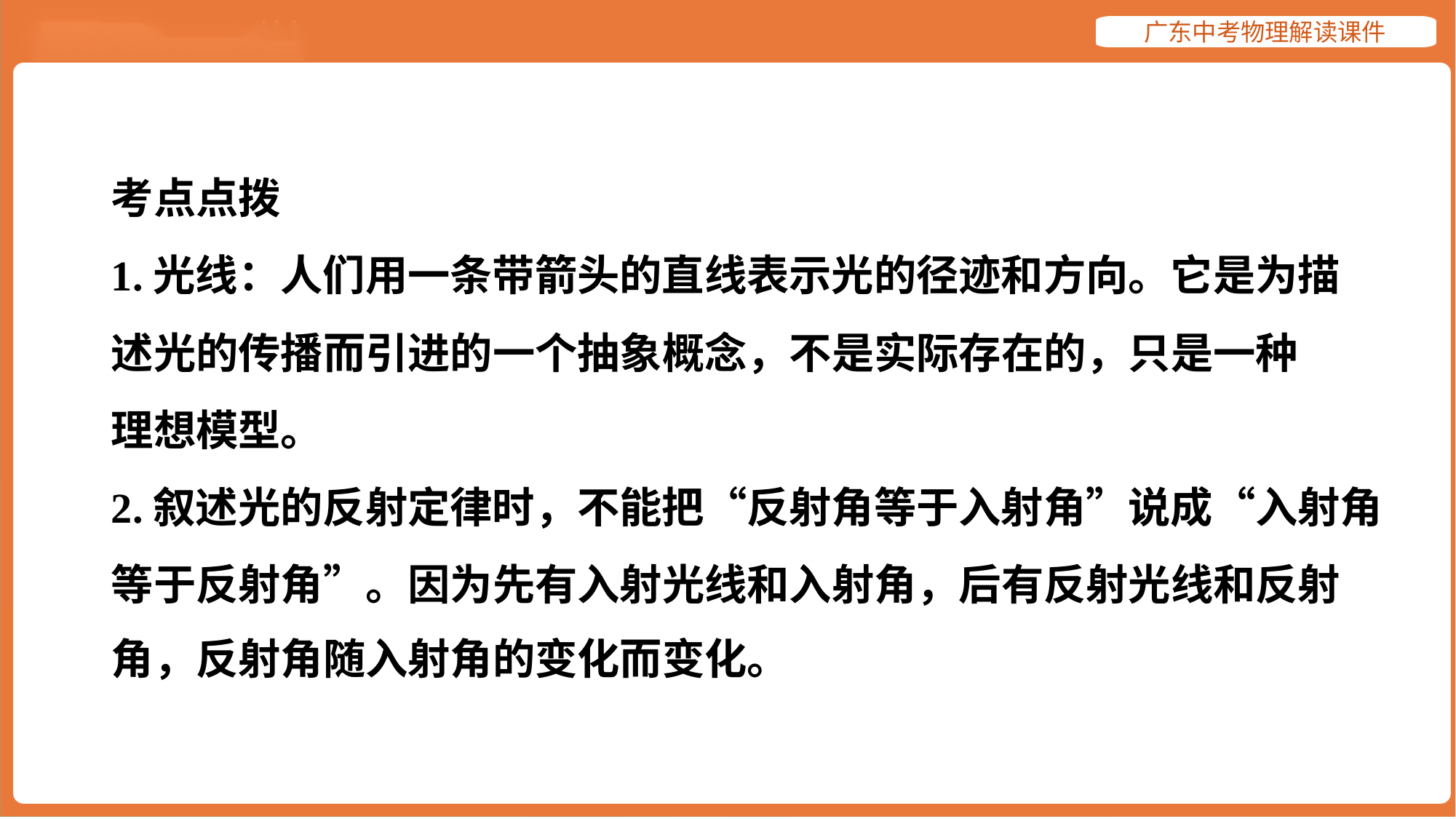

考点点拨
1.光线：人们用一条带箭头的直线表示光的径迹和方向。它是为描
述光的传播而引进的一个抽象概念，不是实际存在的，只是一种
理想模型。
2.叙述光的反射定律时，不能把“反射角等于入射角”说成“入射角
等于反射角”。因为先有入射光线和入射角，后有反射光线和反射
角，反射角随入射角的变化而变化。